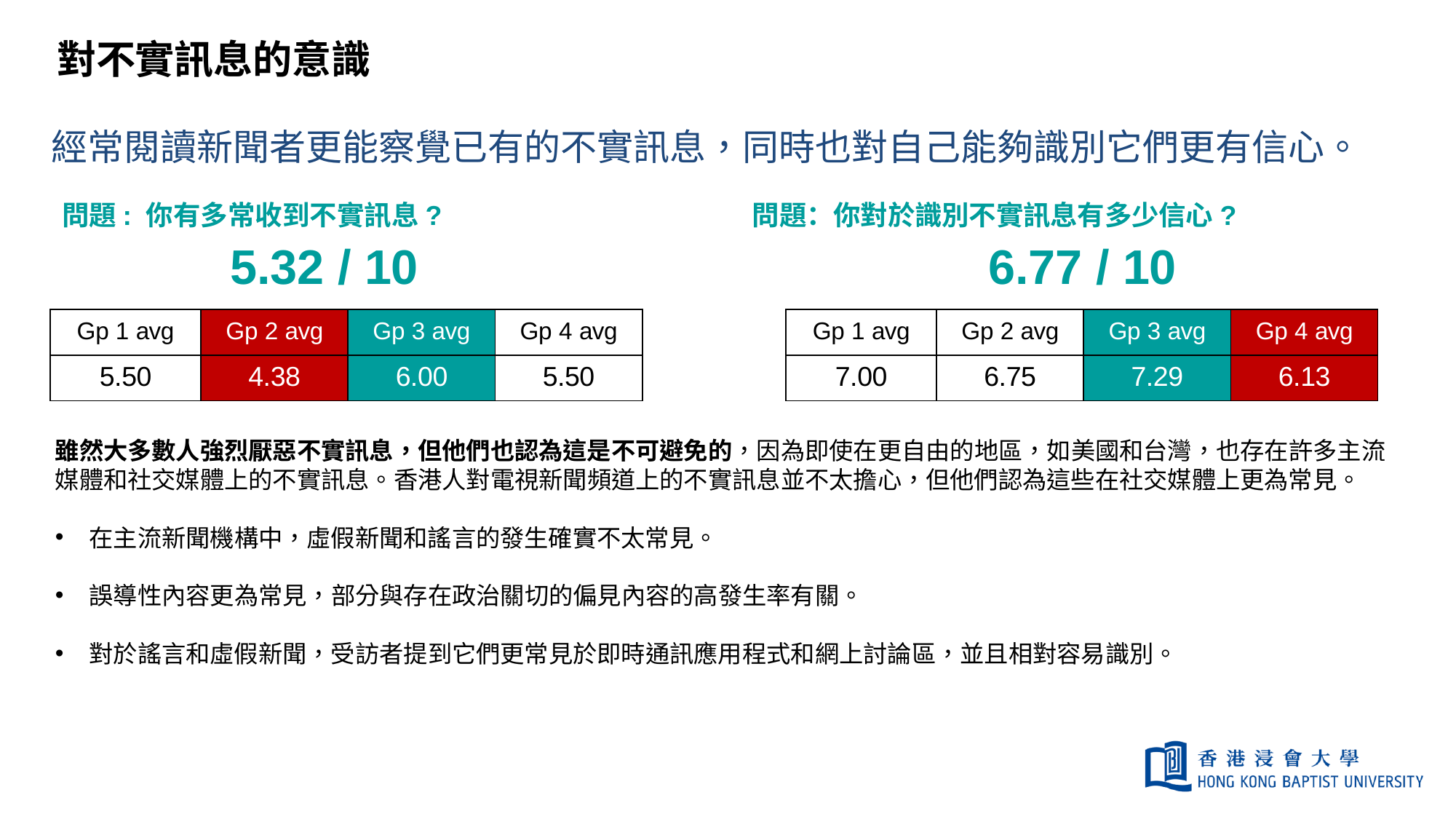

# 對不實訊息的意識
經常閱讀新聞者更能察覺已有的不實訊息，同時也對自己能夠識別它們更有信心。
問題: 你有多常收到不實訊息?
5.32 / 10
問題：你對於識別不實訊息有多少信心?
6.77 / 10
| Gp 1 avg | Gp 2 avg | Gp 3 avg | Gp 4 avg |
| --- | --- | --- | --- |
| 5.50 | 4.38 | 6.00 | 5.50 |
| Gp 1 avg | Gp 2 avg | Gp 3 avg | Gp 4 avg |
| --- | --- | --- | --- |
| 7.00 | 6.75 | 7.29 | 6.13 |
雖然大多數人強烈厭惡不實訊息，但他們也認為這是不可避免的，因為即使在更自由的地區，如美國和台灣，也存在許多主流媒體和社交媒體上的不實訊息。香港人對電視新聞頻道上的不實訊息並不太擔心，但他們認為這些在社交媒體上更為常見。

在主流新聞機構中，虛假新聞和謠言的發生確實不太常見。

誤導性內容更為常見，部分與存在政治關切的偏見內容的高發生率有關。

對於謠言和虛假新聞，受訪者提到它們更常見於即時通訊應用程式和網上討論區，並且相對容易識別。